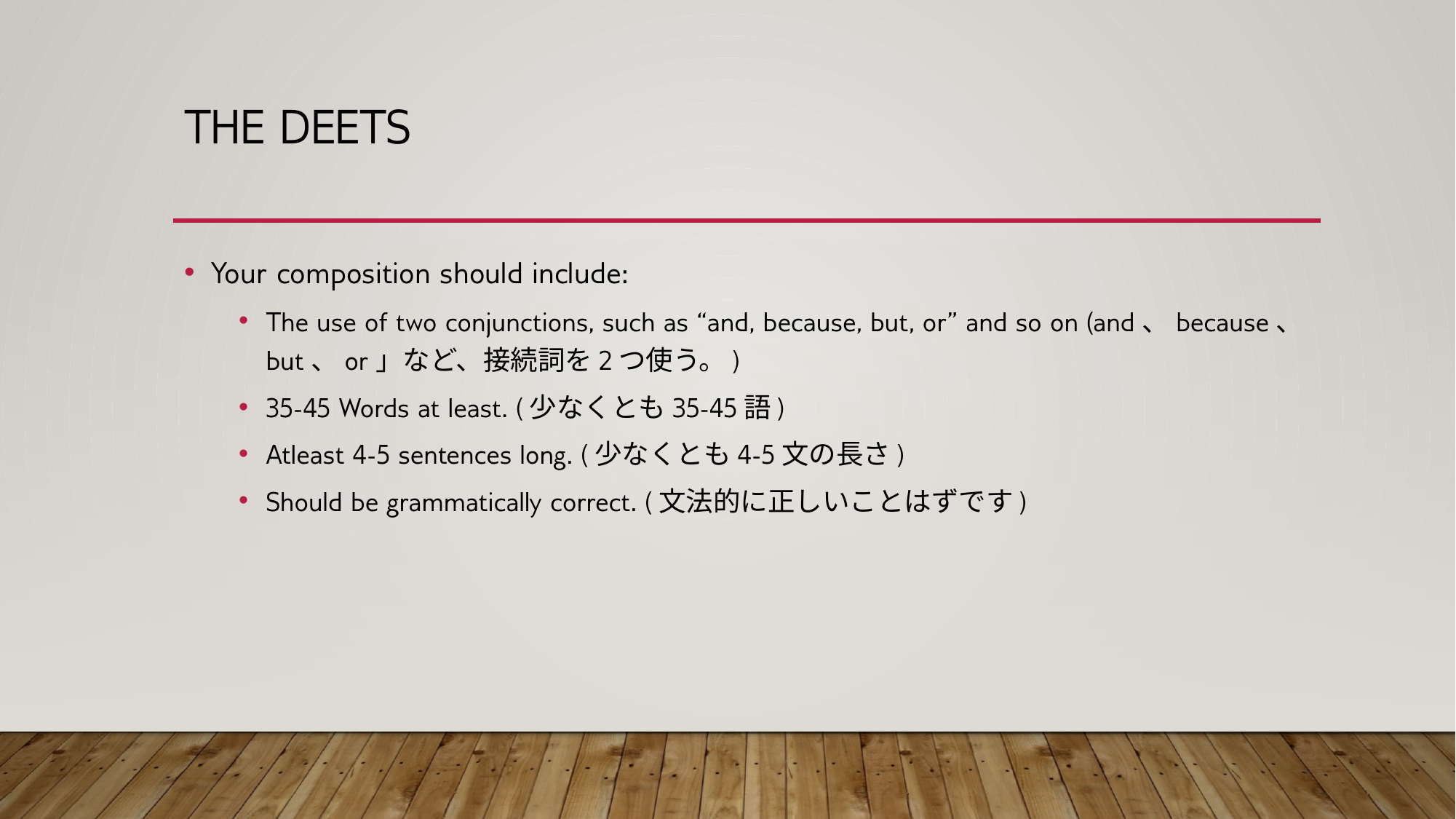

# The Deets
Your composition should include:
The use of two conjunctions, such as “and, because, but, or” and so on (and、because、but、or」など、接続詞を2つ使う。)
35-45 Words at least. (少なくとも35-45語)
Atleast 4-5 sentences long. (少なくとも4-5文の長さ)
Should be grammatically correct. (文法的に正しいことはずです)